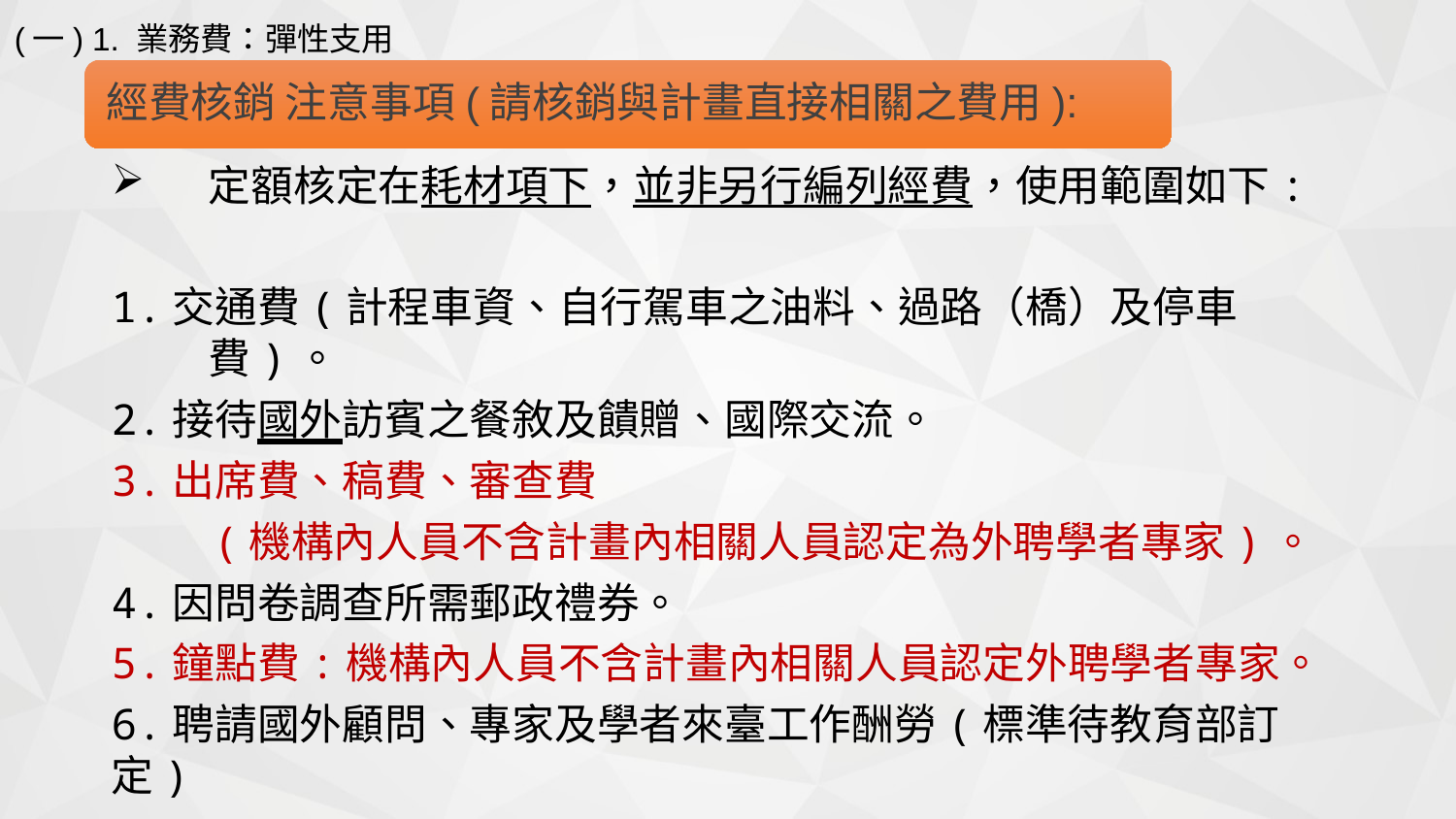

(一) 1. 業務費：彈性支用

經費核銷 注意事項(請核銷與計畫直接相關之費用):

定額核定在耗材項下，並非另行編列經費，使用範圍如下:

1.交通費(計程車資、自行駕車之油料、過路（橋）及停車費)。
2.接待國外訪賓之餐敘及饋贈、國際交流。
3.出席費、稿費、審查費
    (機構內人員不含計畫內相關人員認定為外聘學者專家)。
4.因問卷調查所需郵政禮券。
5.鐘點費:機構內人員不含計畫內相關人員認定外聘學者專家。
6.聘請國外顧問、專家及學者來臺工作酬勞(標準待教育部訂定)